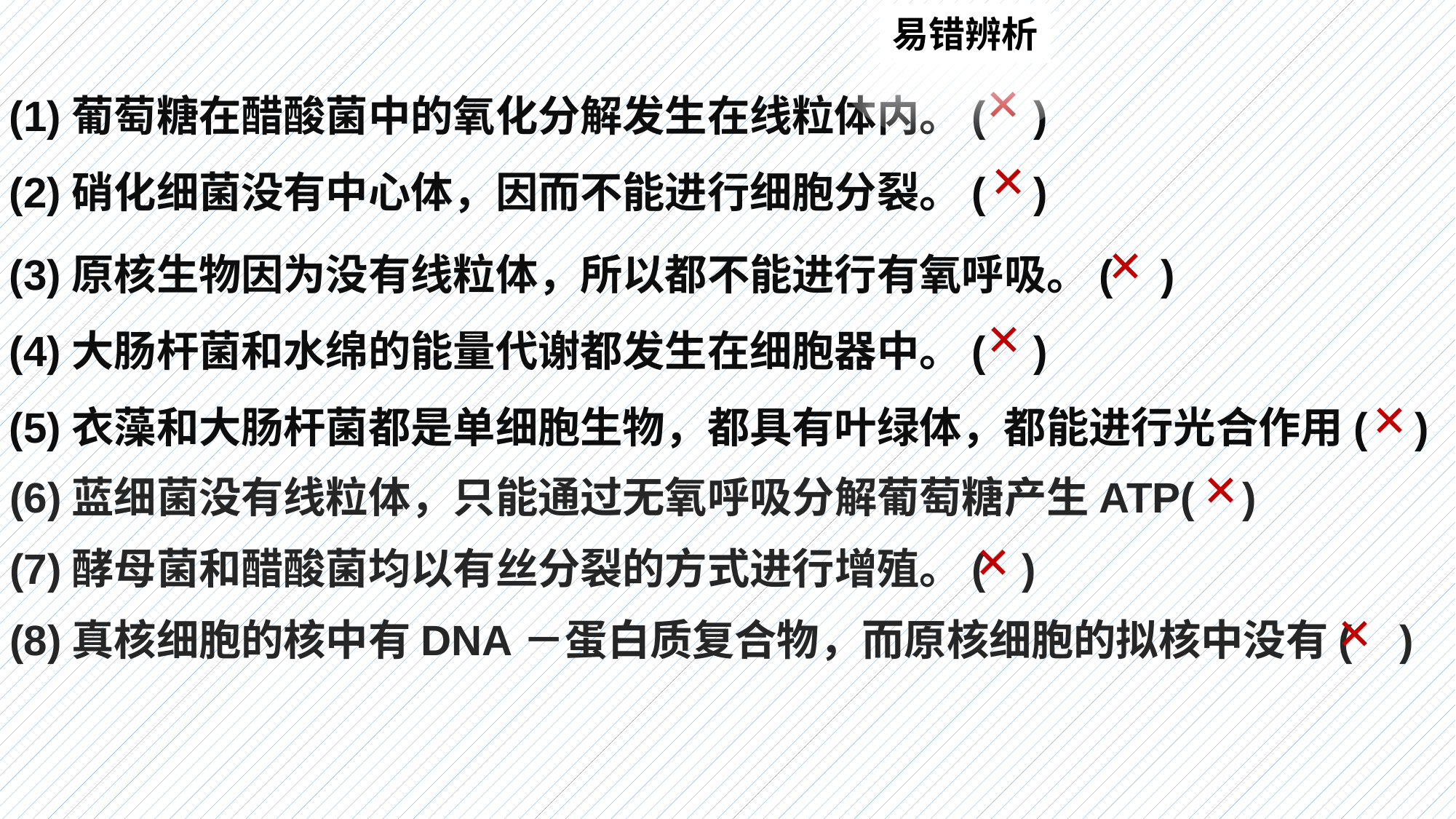

易错辨析
(1)葡萄糖在醋酸菌中的氧化分解发生在线粒体内。(    )
(2)硝化细菌没有中心体，因而不能进行细胞分裂。(    )
×
×
(3)原核生物因为没有线粒体，所以都不能进行有氧呼吸。(    )
(4)大肠杆菌和水绵的能量代谢都发生在细胞器中。(    )
(5)衣藻和大肠杆菌都是单细胞生物，都具有叶绿体，都能进行光合作用(    )
×
×
×
(6)蓝细菌没有线粒体，只能通过无氧呼吸分解葡萄糖产生ATP(    )
(7)酵母菌和醋酸菌均以有丝分裂的方式进行增殖。(   )
(8)真核细胞的核中有DNA－蛋白质复合物，而原核细胞的拟核中没有(    )
×
×
×